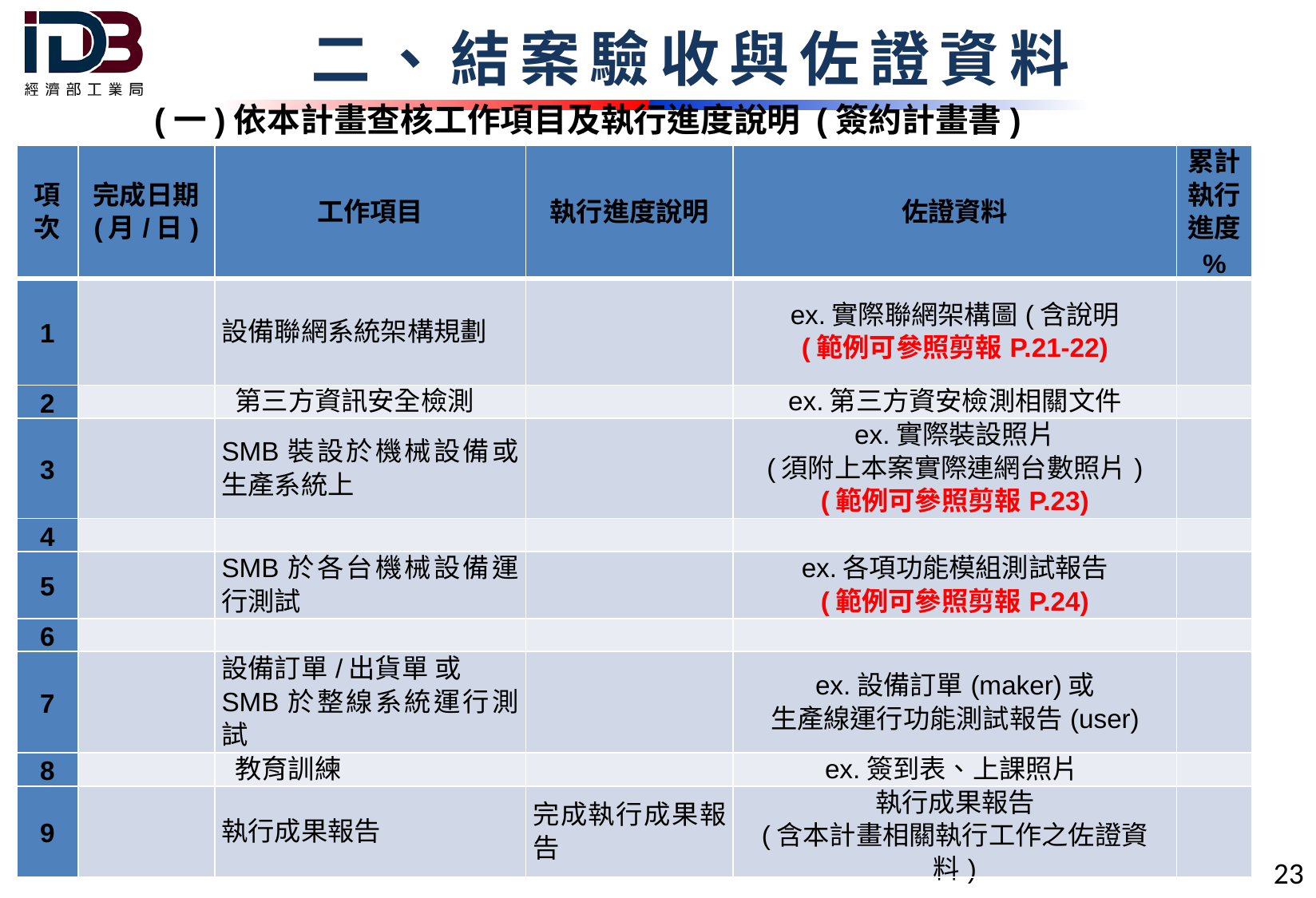

二、結案驗收與佐證資料
(一)依本計畫查核工作項目及執行進度說明 (簽約計畫書)
| 項次 | 完成日期 (月/日) | 工作項目 | 執行進度說明 | 佐證資料 | 累計 執行進度 % |
| --- | --- | --- | --- | --- | --- |
| 1 |  | 設備聯網系統架構規劃 |  | ex.實際聯網架構圖(含說明 (範例可參照剪報P.21-22) |  |
| 2 |  | 第三方資訊安全檢測 |  | ex.第三方資安檢測相關文件 |  |
| 3 |  | SMB裝設於機械設備或生產系統上 |  | ex.實際裝設照片 (須附上本案實際連網台數照片) (範例可參照剪報P.23) |  |
| 4 |  |  |  |  |  |
| 5 |  | SMB於各台機械設備運行測試 |  | ex.各項功能模組測試報告 (範例可參照剪報P.24) |  |
| 6 |  |  |  |  |  |
| 7 |  | 設備訂單/出貨單 或 SMB於整線系統運行測試 |  | ex.設備訂單(maker)或 生產線運行功能測試報告(user) |  |
| 8 |  | 教育訓練 |  | ex.簽到表、上課照片 |  |
| 9 |  | 執行成果報告 | 完成執行成果報告 | 執行成果報告 (含本計畫相關執行工作之佐證資料) |  |